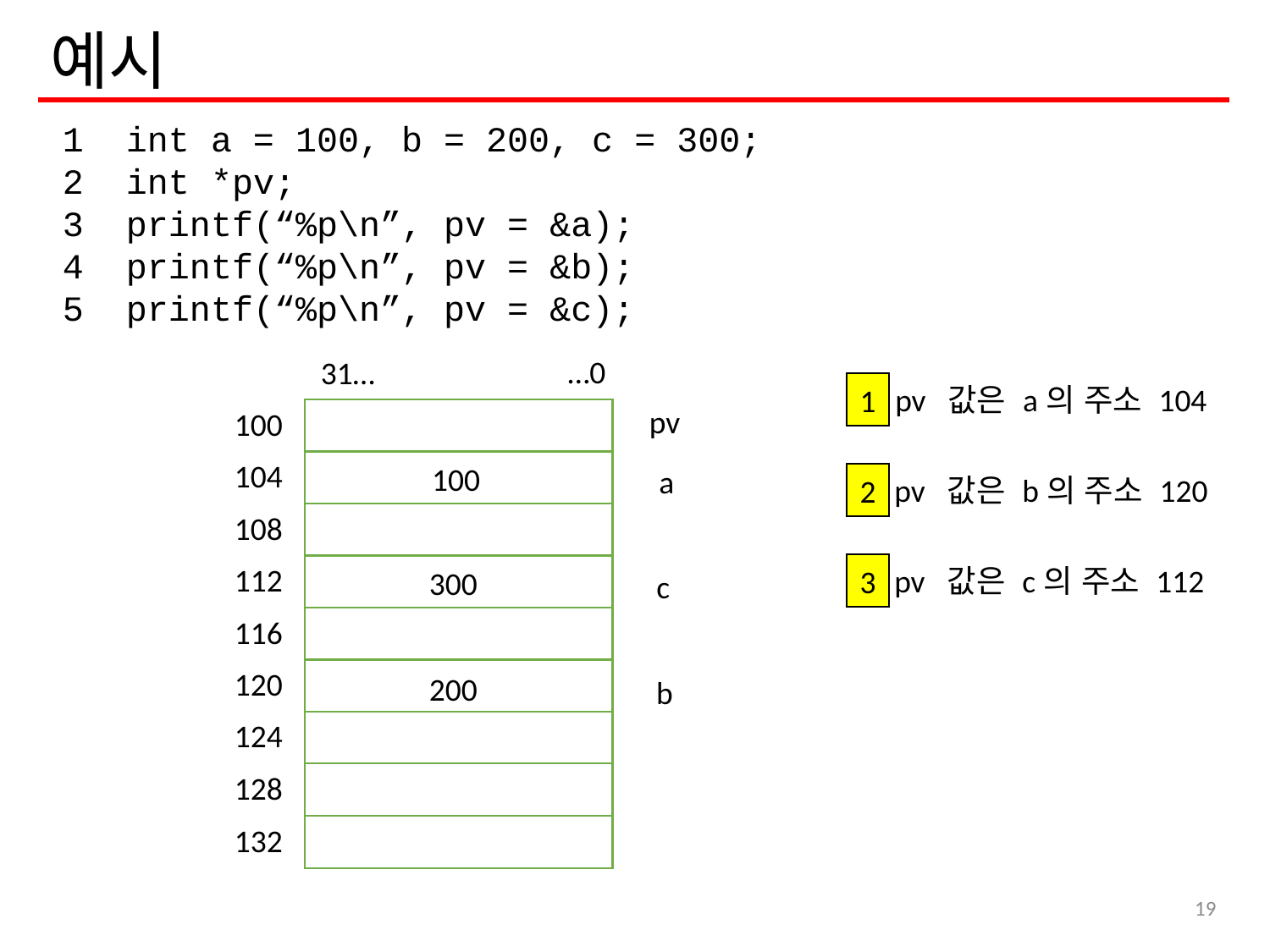

# 예시
int a = 100, b = 200, c = 300;
int *pv;
printf(“%p\n”, pv = &a);
printf(“%p\n”, pv = &b);
printf(“%p\n”, pv = &c);
…0
31…
100

104

108

112

116

120

124

128

132

1
pv  값은 a의 주소 104
pv
100
a
2
pv  값은 b의 주소 120
3
pv  값은 c의 주소 112
300
c
200
b
19